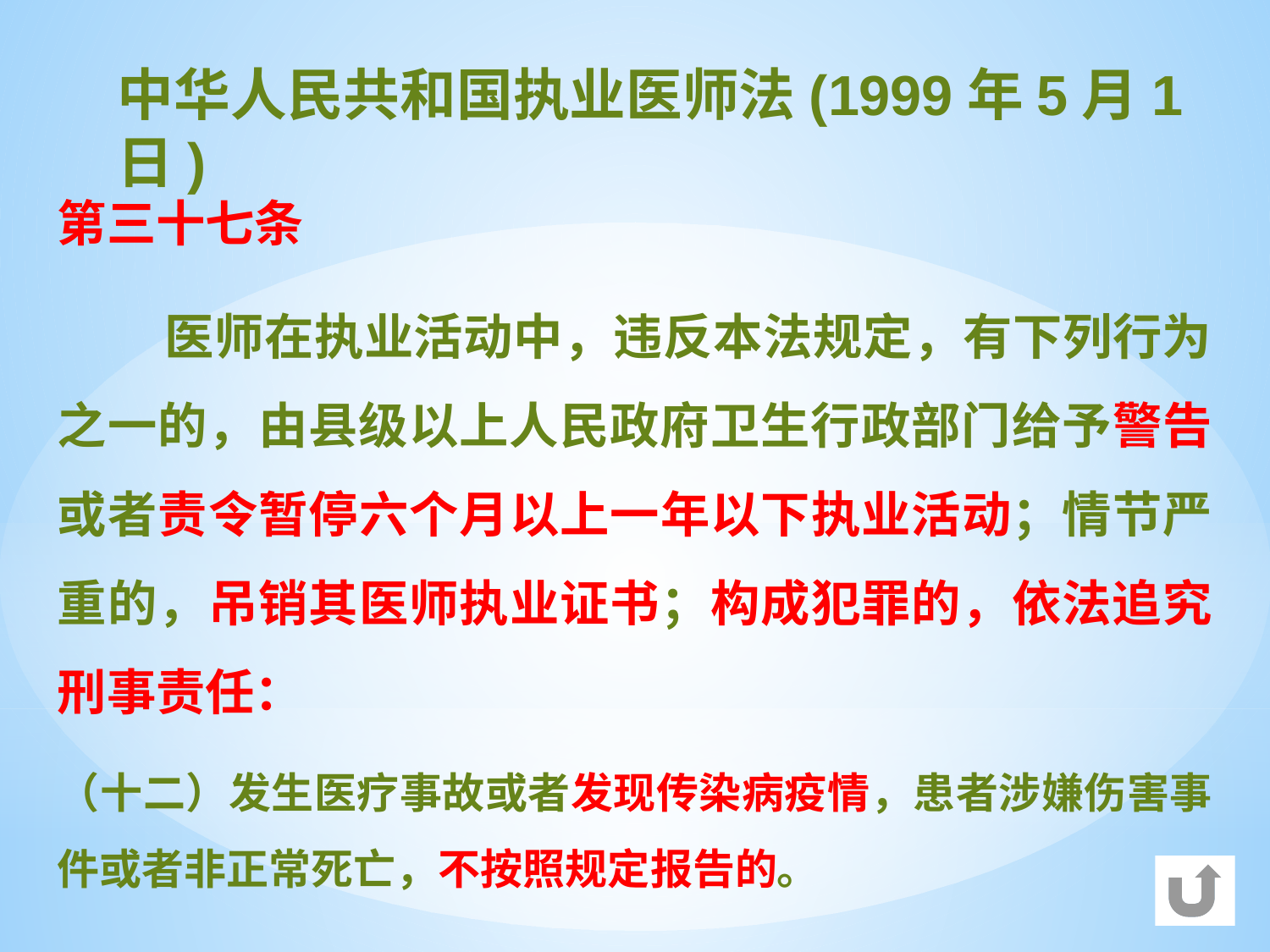

中华人民共和国执业医师法(1999年5月1日)
第三十七条
        医师在执业活动中，违反本法规定，有下列行为之一的，由县级以上人民政府卫生行政部门给予警告或者责令暂停六个月以上一年以下执业活动；情节严重的，吊销其医师执业证书；构成犯罪的，依法追究刑事责任：
（十二）发生医疗事故或者发现传染病疫情，患者涉嫌伤害事件或者非正常死亡，不按照规定报告的。